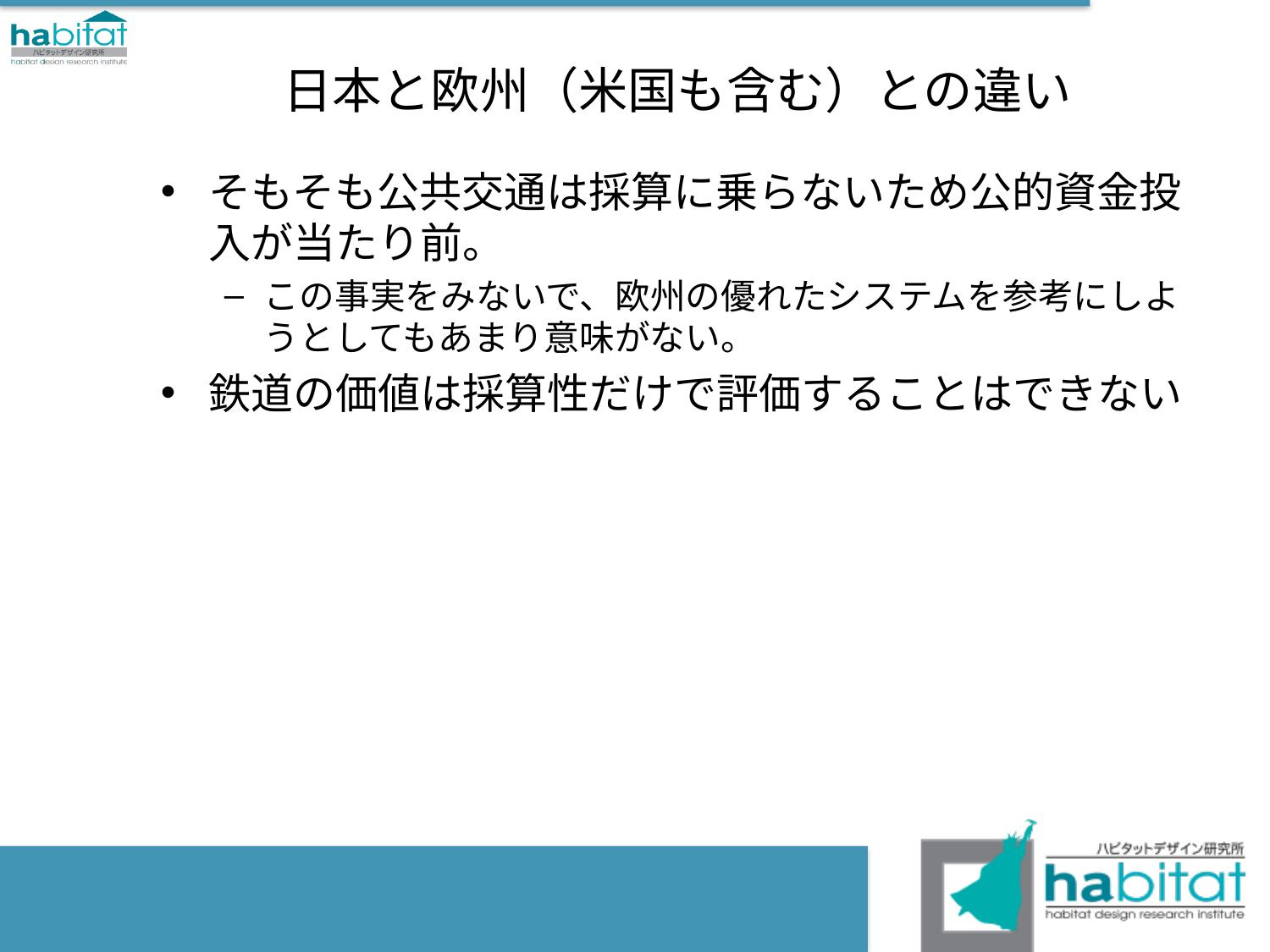

# 日本と欧州（米国も含む）との違い
そもそも公共交通は採算に乗らないため公的資金投入が当たり前。
この事実をみないで、欧州の優れたシステムを参考にしようとしてもあまり意味がない。
鉄道の価値は採算性だけで評価することはできない